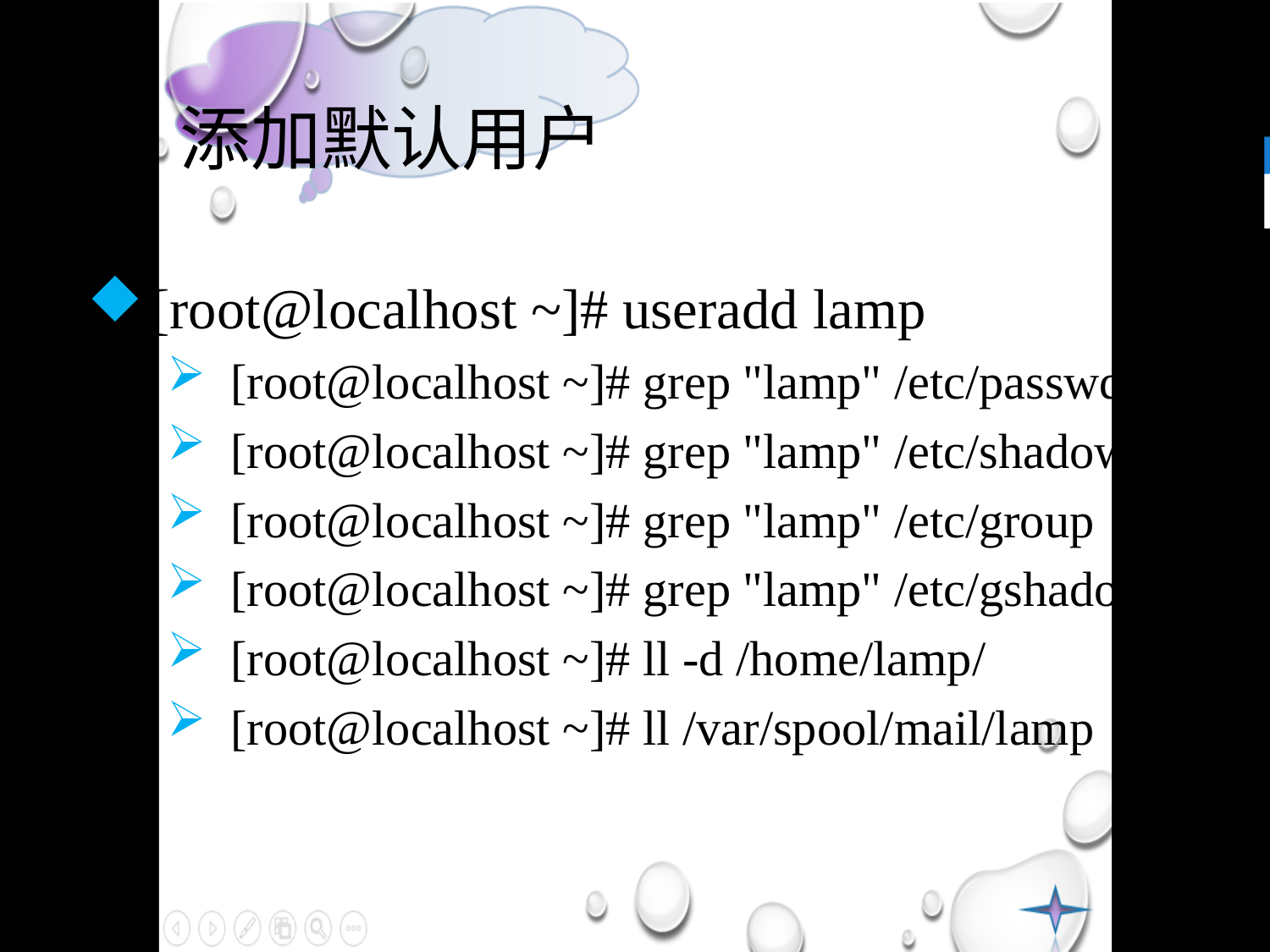

# 2、添加默认用户
[root@localhost ~]# useradd lamp
[root@localhost ~]# grep "lamp" /etc/passwd
[root@localhost ~]# grep "lamp" /etc/shadow
[root@localhost ~]# grep "lamp" /etc/group
[root@localhost ~]# grep "lamp" /etc/gshadow
[root@localhost ~]# ll -d /home/lamp/
[root@localhost ~]# ll /var/spool/mail/lamp